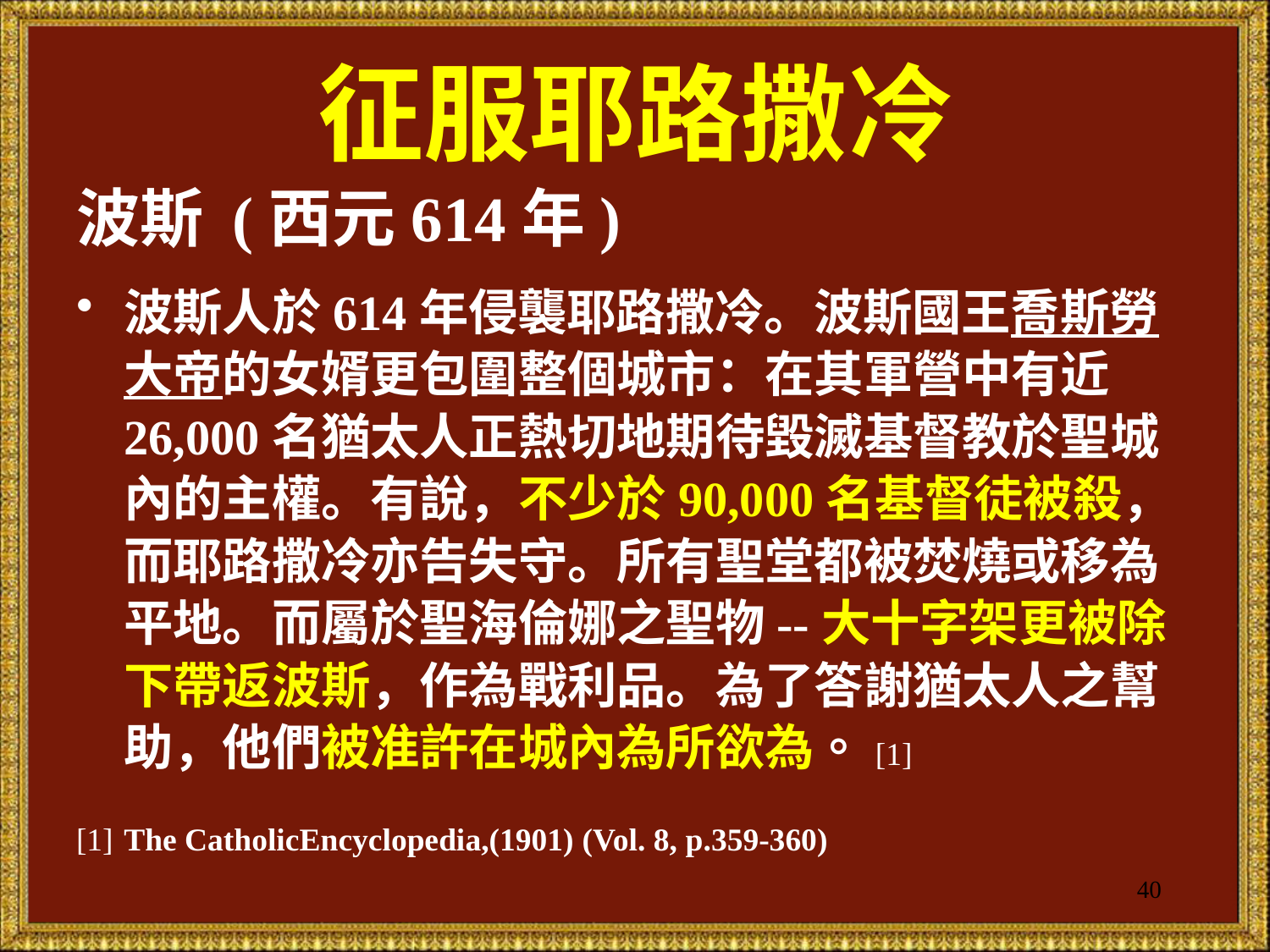

# 征服耶路撒冷
波斯 (西元614年)
波斯人於614年侵襲耶路撒冷。波斯國王喬斯勞大帝的女婿更包圍整個城市：在其軍營中有近26,000名猶太人正熱切地期待毀滅基督教於聖城內的主權。有說，不少於90,000名基督徒被殺，而耶路撒冷亦告失守。所有聖堂都被焚燒或移為平地。而屬於聖海倫娜之聖物--大十字架更被除下帶返波斯，作為戰利品。為了答謝猶太人之幫助，他們被准許在城內為所欲為。[1]

[1] 	The CatholicEncyclopedia,(1901) (Vol. 8, p.359-360)
40